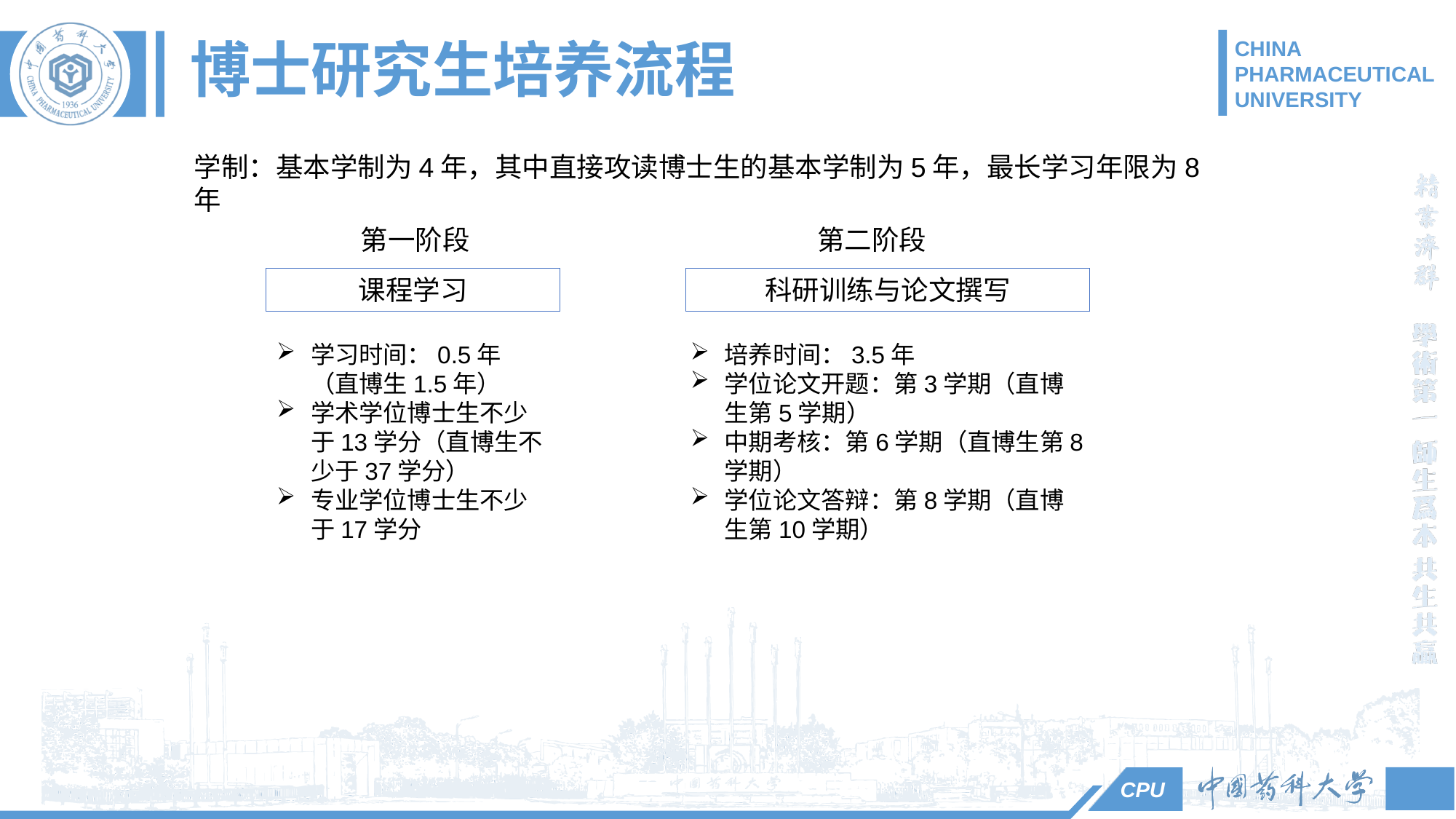

# 博士研究生培养流程
1
学制：基本学制为4年，其中直接攻读博士生的基本学制为5年，最长学习年限为8年
第一阶段
第二阶段
课程学习
科研训练与论文撰写
学习时间：0.5年（直博生1.5年）
学术学位博士生不少于13学分（直博生不少于37学分）
专业学位博士生不少于17学分

培养时间：3.5年
学位论文开题：第3学期（直博生第5学期）
中期考核：第6学期（直博生第8学期）
学位论文答辩：第8学期（直博生第10学期）
3